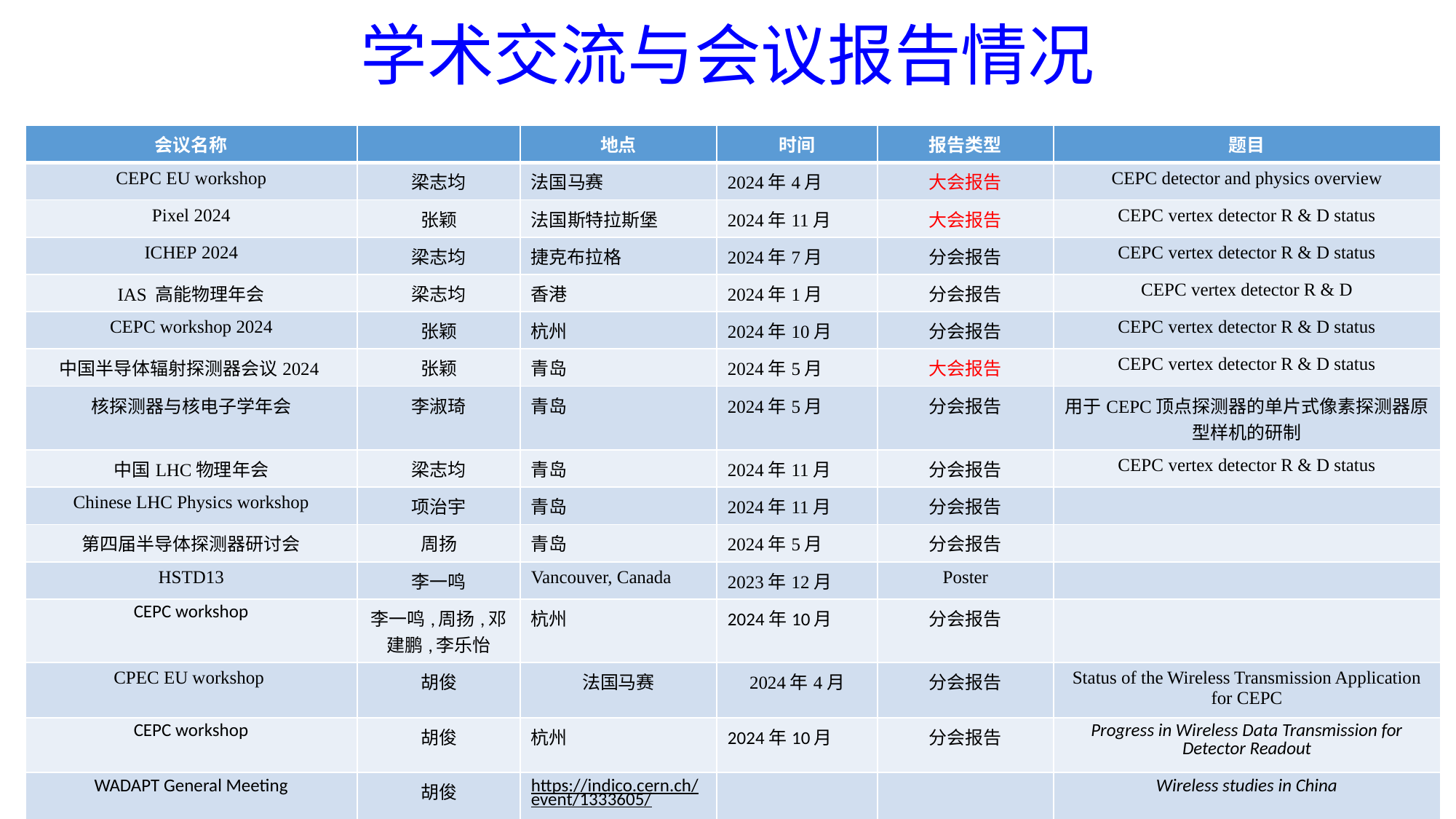

# 学术交流与会议报告情况
| 会议名称 |  | 地点 | 时间 | 报告类型 | 题目 |
| --- | --- | --- | --- | --- | --- |
| CEPC EU workshop | 梁志均 | 法国马赛 | 2024年4月 | 大会报告 | CEPC detector and physics overview |
| Pixel 2024 | 张颖 | 法国斯特拉斯堡 | 2024年11月 | 大会报告 | CEPC vertex detector R & D status |
| ICHEP 2024 | 梁志均 | 捷克布拉格 | 2024年7月 | 分会报告 | CEPC vertex detector R & D status |
| IAS 高能物理年会 | 梁志均 | 香港 | 2024年1月 | 分会报告 | CEPC vertex detector R & D |
| CEPC workshop 2024 | 张颖 | 杭州 | 2024年10月 | 分会报告 | CEPC vertex detector R & D status |
| 中国半导体辐射探测器会议2024 | 张颖 | 青岛 | 2024年5月 | 大会报告 | CEPC vertex detector R & D status |
| 核探测器与核电子学年会 | 李淑琦 | 青岛 | 2024年5月 | 分会报告 | 用于CEPC顶点探测器的单片式像素探测器原型样机的研制 |
| 中国LHC物理年会 | 梁志均 | 青岛 | 2024年11月 | 分会报告 | CEPC vertex detector R & D status |
| Chinese LHC Physics workshop | 项治宇 | 青岛 | 2024年11月 | 分会报告 |  |
| 第四届半导体探测器研讨会 | 周扬 | 青岛 | 2024年5月 | 分会报告 |  |
| HSTD13 | 李一鸣 | Vancouver, Canada | 2023年12月 | Poster |  |
| CEPC workshop | 李一鸣,周扬,邓建鹏,李乐怡 | 杭州 | 2024年10月 | 分会报告 |  |
| CPEC EU workshop | 胡俊 | 法国马赛 | 2024年4月 | 分会报告 | Status of the Wireless Transmission Application for CEPC |
| CEPC workshop | 胡俊 | 杭州 | 2024年10月 | 分会报告 | Progress in Wireless Data Transmission for Detector Readout |
| WADAPT General Meeting | 胡俊 | https://indico.cern.ch/event/1333605/ |  |  | Wireless studies in China |
| FCPPL2024 | 卢云鹏 | 法国 | 202年 |  | Common R&D efferts on CMOS pixel sensor |

20